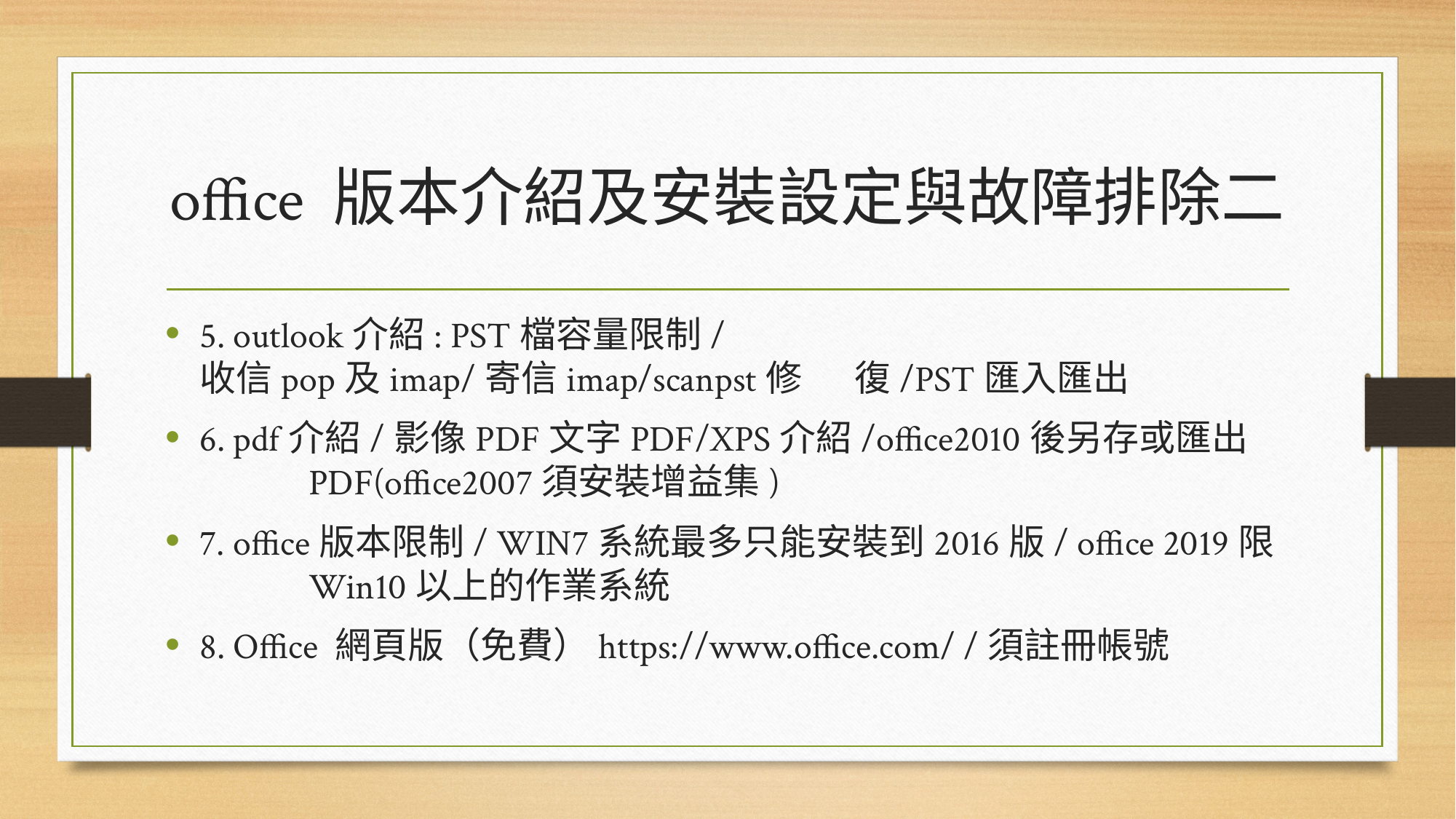

# office 版本介紹及安裝設定與故障排除二
5. outlook介紹: PST檔容量限制/ 收信pop及imap/寄信imap/scanpst修	復/PST匯入匯出
6. pdf介紹/影像PDF文字PDF/XPS介紹/office2010後另存或匯出	PDF(office2007須安裝增益集)
7. office版本限制/ WIN7系統最多只能安裝到2016版/ office 2019限	Win10以上的作業系統
8. Office 網頁版（免費）https://www.office.com/ /須註冊帳號